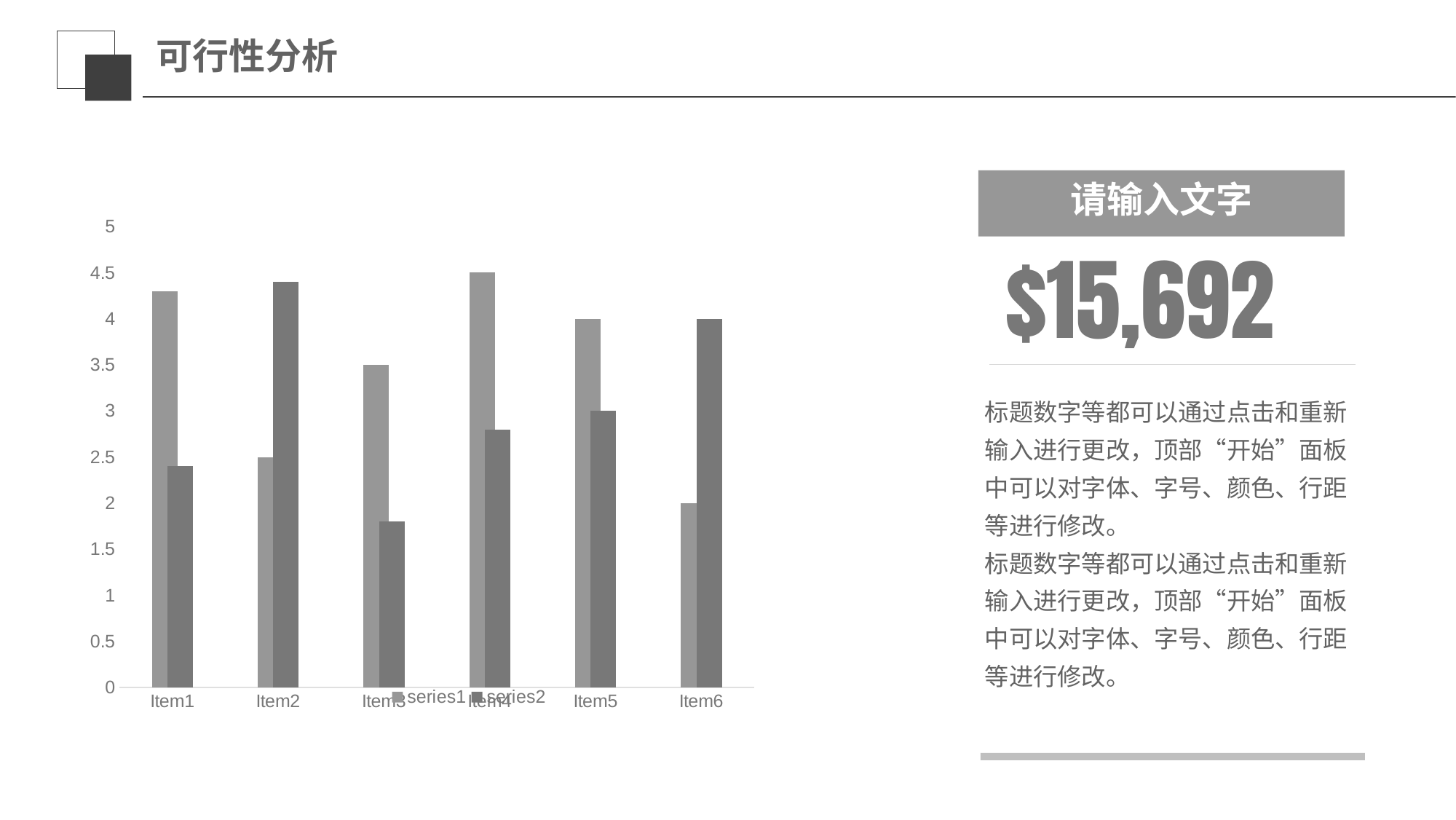

# 可行性分析

请输入文字

### Chart

| Category | series1 | series2 |
|---|---|---|
| Item1 | 4.3 | 2.4 |
| Item2 | 2.5 | 4.4 |
| Item3 | 3.5 | 1.8 |
| Item4 | 4.5 | 2.8 |
| Item5 | 4.0 | 3.0 |
| Item6 | 2.0 | 4.0 |
$15,692
标题数字等都可以通过点击和重新输入进行更改，顶部“开始”面板中可以对字体、字号、颜色、行距等进行修改。
标题数字等都可以通过点击和重新输入进行更改，顶部“开始”面板中可以对字体、字号、颜色、行距等进行修改。